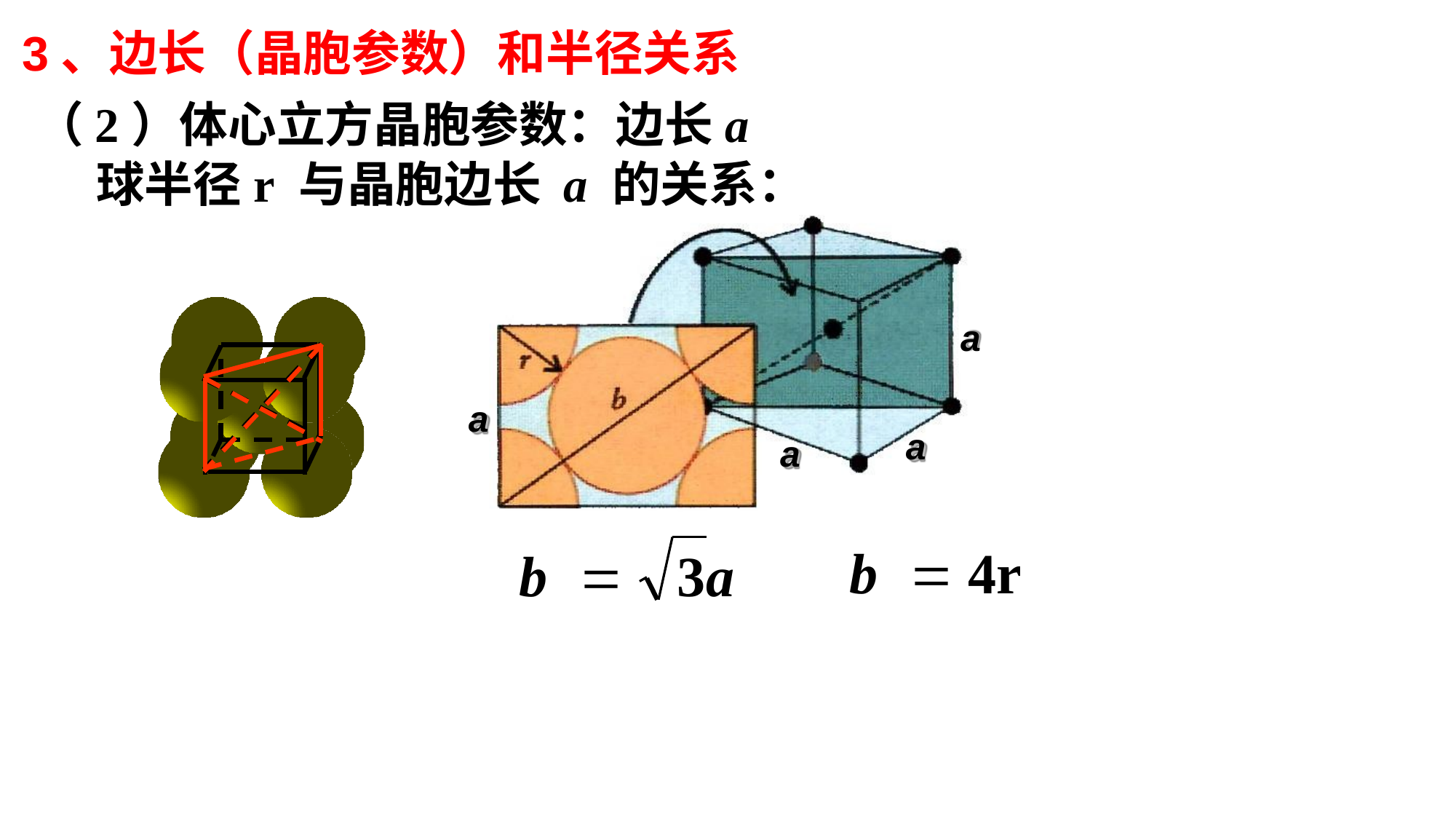

3、边长（晶胞参数）和半径关系
# （2）体心立方晶胞参数：边长a
球半径r 与晶胞边长 a 的关系：

a

a

a
a

b	=	4r

b	=	3a